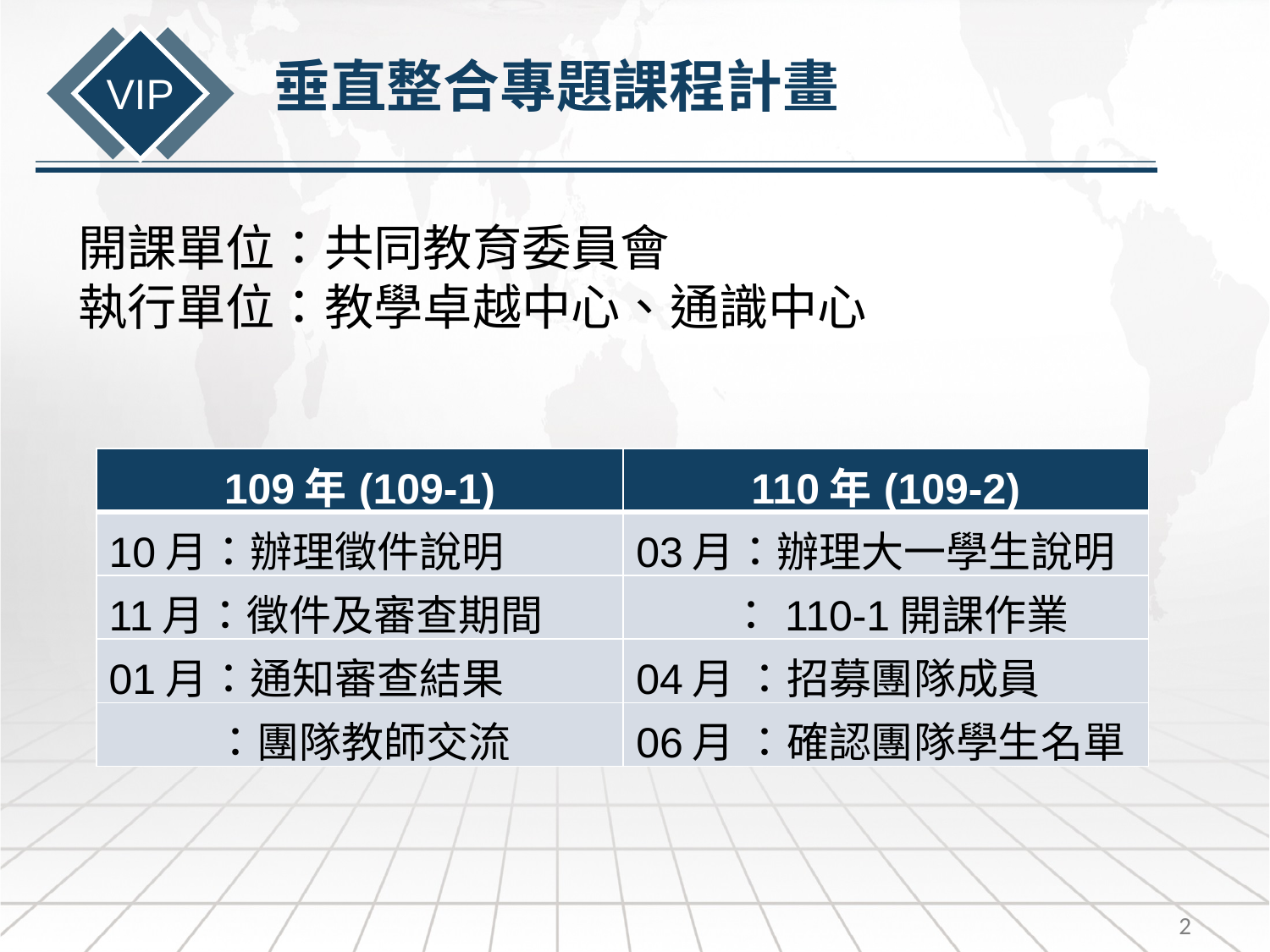

垂直整合專題課程計畫

VIP
開課單位：共同教育委員會
執行單位：教學卓越中心、通識中心
| 109年(109-1) | 110年(109-2) |
| --- | --- |
| 10月：辦理徵件說明 | 03月：辦理大一學生說明 |
| 11月：徵件及審查期間 | ：110-1開課作業 |
| 01月：通知審查結果 | 04月 ：招募團隊成員 |
| ：團隊教師交流 | 06月 ：確認團隊學生名單 |